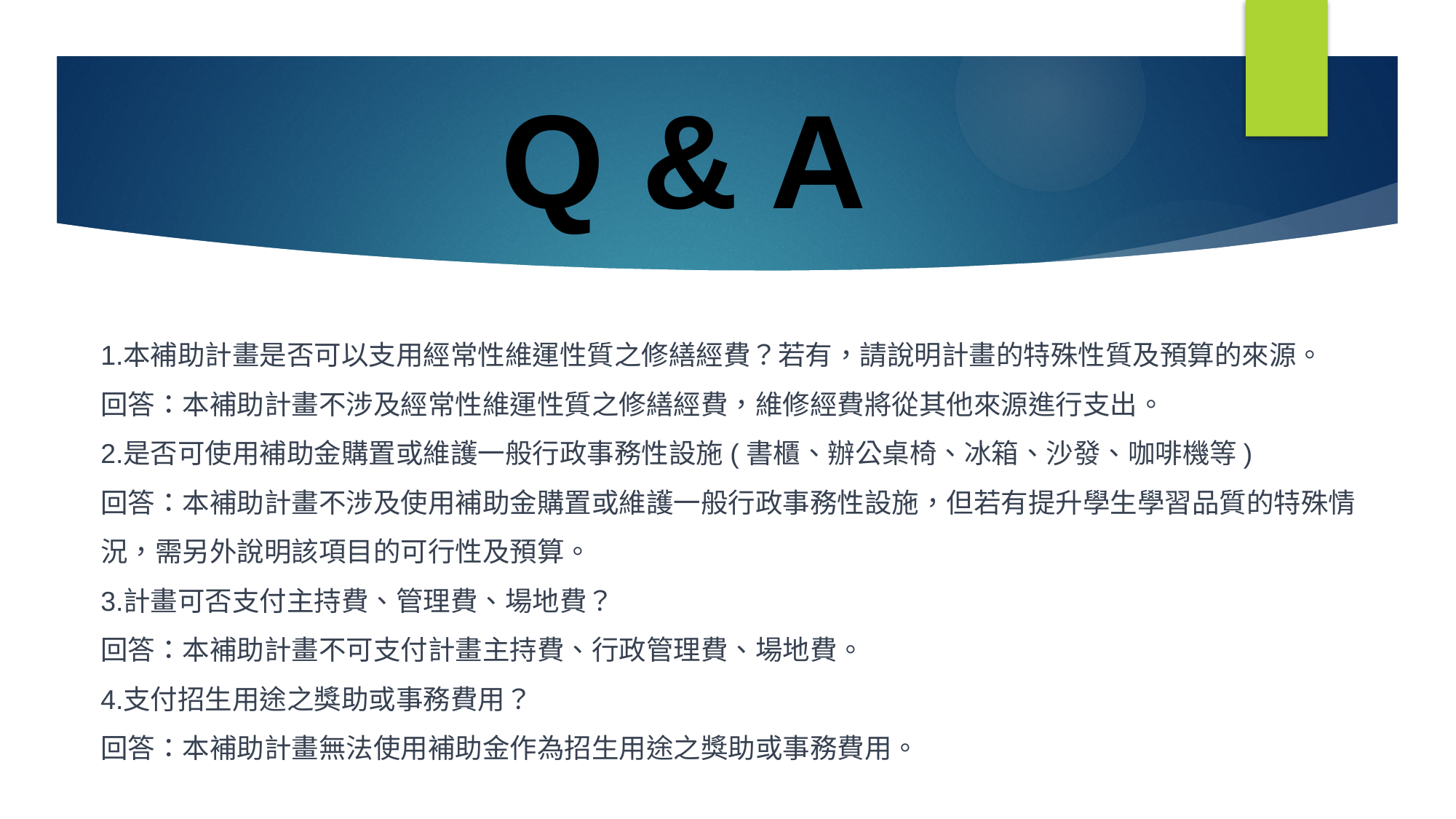

Q & A
本補助計畫是否可以支用經常性維運性質之修繕經費？若有，請說明計畫的特殊性質及預算的來源。
回答：本補助計畫不涉及經常性維運性質之修繕經費，維修經費將從其他來源進行支出。
是否可使用補助金購置或維護一般行政事務性設施(書櫃、辦公桌椅、冰箱、沙發、咖啡機等)
回答：本補助計畫不涉及使用補助金購置或維護一般行政事務性設施，但若有提升學生學習品質的特殊情況，需另外說明該項目的可行性及預算。
計畫可否支付主持費、管理費、場地費？
回答：本補助計畫不可支付計畫主持費、行政管理費、場地費。
支付招生用途之獎助或事務費用？
回答：本補助計畫無法使用補助金作為招生用途之獎助或事務費用。